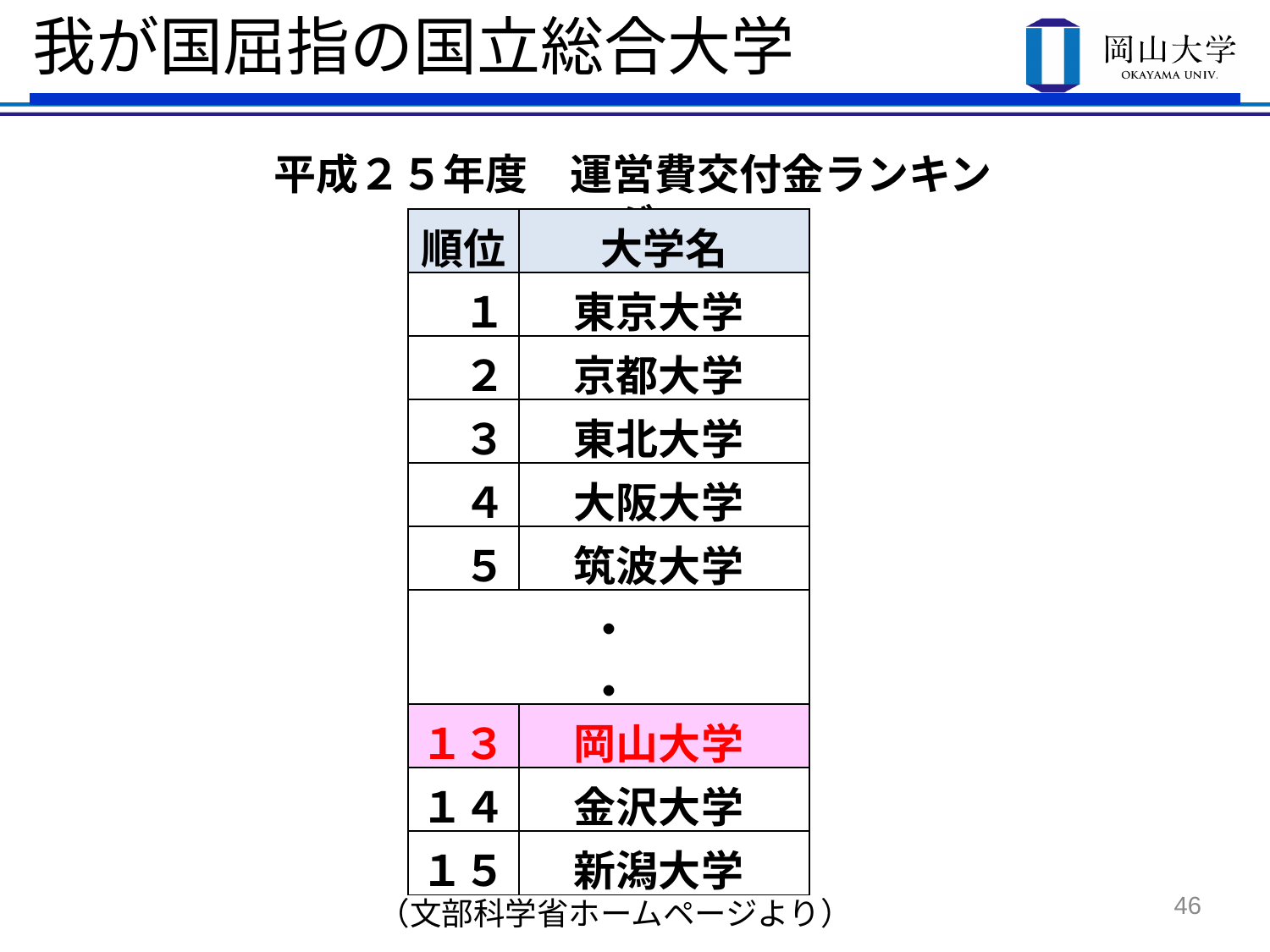

我が国屈指の国立総合大学
平成２５年度　運営費交付金ランキング
| 順位 | 大学名 |
| --- | --- |
| １ | 東京大学 |
| ２ | 京都大学 |
| ３ | 東北大学 |
| ４ | 大阪大学 |
| ５ | 筑波大学 |
| ・ ・ |  |
| １３ | 岡山大学 |
| １４ | 金沢大学 |
| １５ | 新潟大学 |
46
（文部科学省ホームページより）